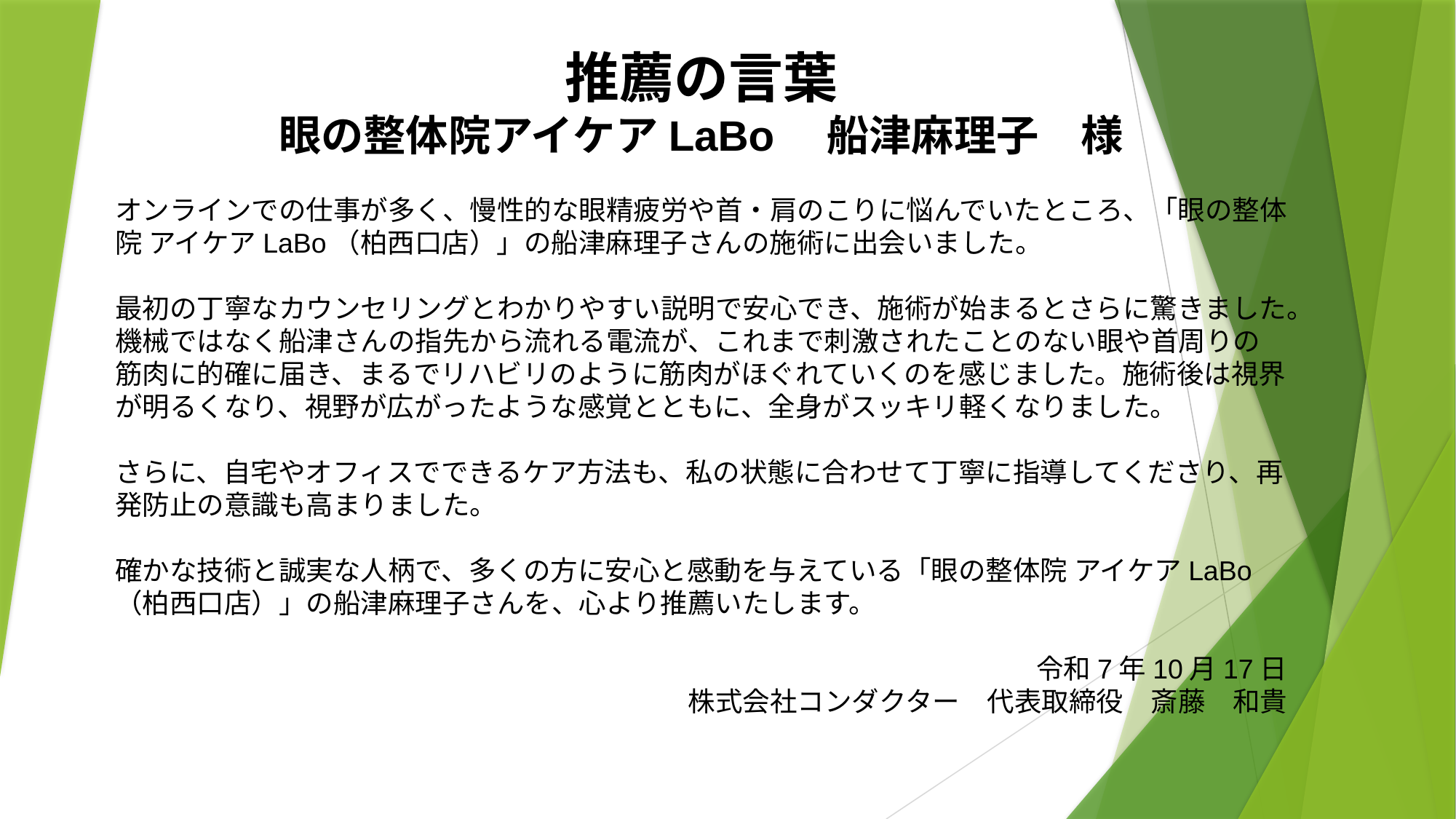

推薦の言葉
眼の整体院アイケアLaBo　船津麻理子　様

オンラインでの仕事が多く、慢性的な眼精疲労や首・肩のこりに悩んでいたところ、「眼の整体院 アイケアLaBo（柏西口店）」の船津麻理子さんの施術に出会いました。

最初の丁寧なカウンセリングとわかりやすい説明で安心でき、施術が始まるとさらに驚きました。機械ではなく船津さんの指先から流れる電流が、これまで刺激されたことのない眼や首周りの筋肉に的確に届き、まるでリハビリのように筋肉がほぐれていくのを感じました。施術後は視界が明るくなり、視野が広がったような感覚とともに、全身がスッキリ軽くなりました。

さらに、自宅やオフィスでできるケア方法も、私の状態に合わせて丁寧に指導してくださり、再発防止の意識も高まりました。

確かな技術と誠実な人柄で、多くの方に安心と感動を与えている「眼の整体院 アイケアLaBo（柏西口店）」の船津麻理子さんを、心より推薦いたします。

令和7年10月17日
株式会社コンダクター　代表取締役　斎藤　和貴